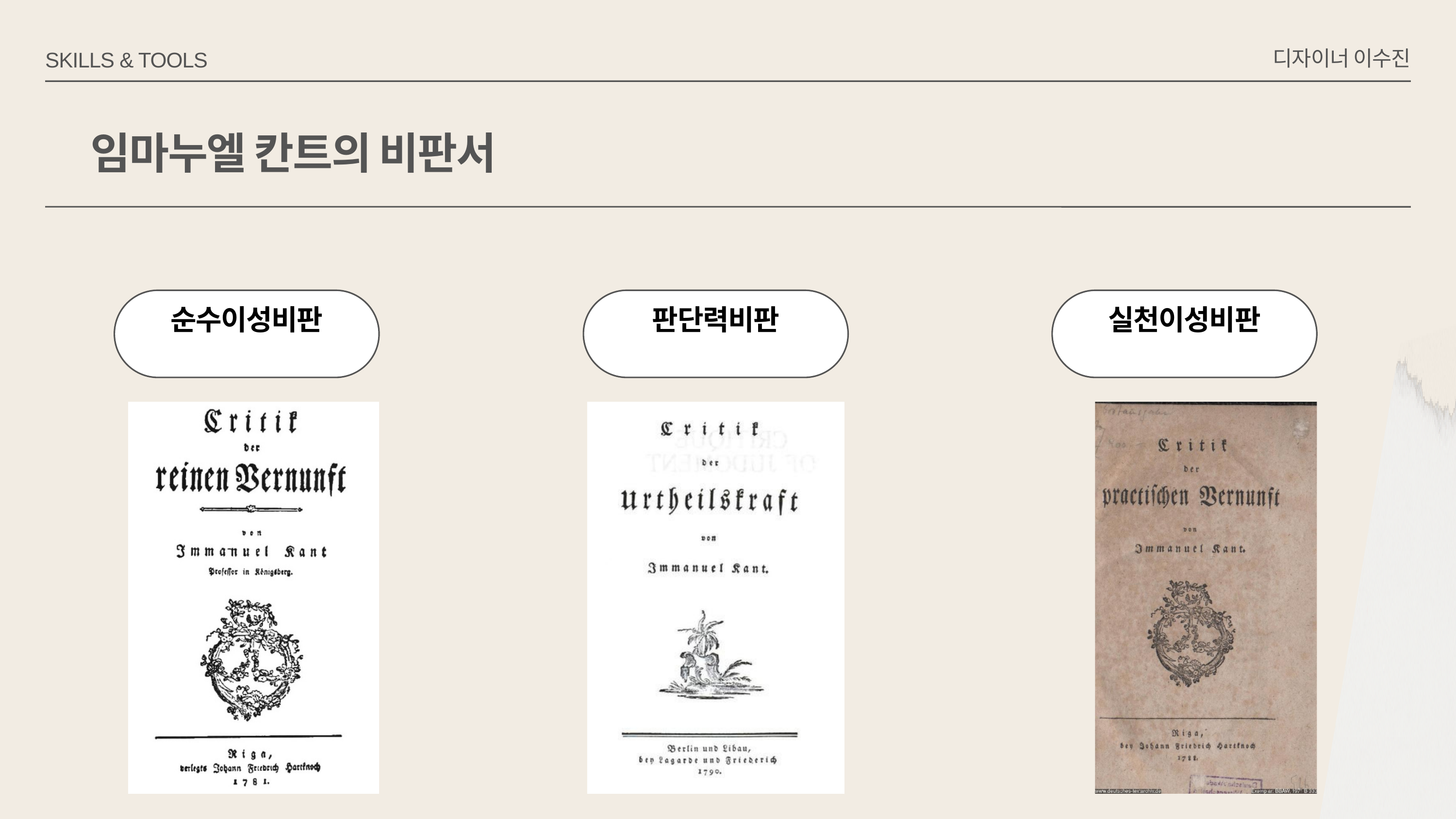

디자이너 이수진
SKILLS & TOOLS

임마누엘 칸트의 비판서

순수이성비판

판단력비판

실천이성비판